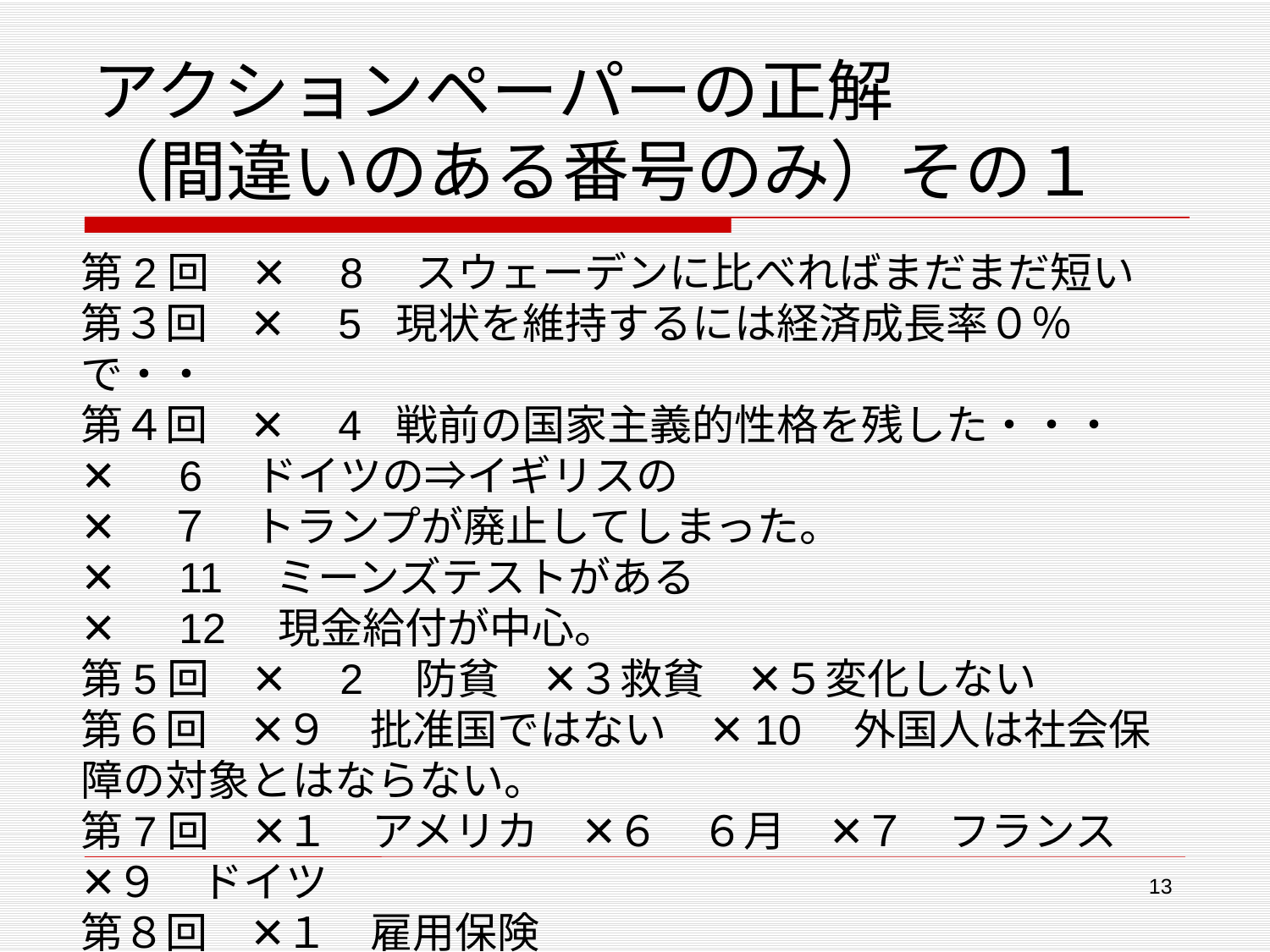

# アクションペーパーの正解 （間違いのある番号のみ）その１
第2回　✕　8　スウェーデンに比べればまだまだ短い
第３回　✕　5  現状を維持するには経済成長率０％で・・
第４回　✕　4  戦前の国家主義的性格を残した・・・
✕　6　ドイツの⇒イギリスの
✕　７　トランプが廃止してしまった。
✕　11　ミーンズテストがある
✕　12　現金給付が中心。
第5回　✕　2　防貧　✕３救貧　✕５変化しない
第６回　✕９　批准国ではない　✕10　外国人は社会保障の対象とはならない。
第7回　✕１　アメリカ　✕６　６月　✕７　フランス　✕９　ドイツ
第８回　✕１　雇用保険

13